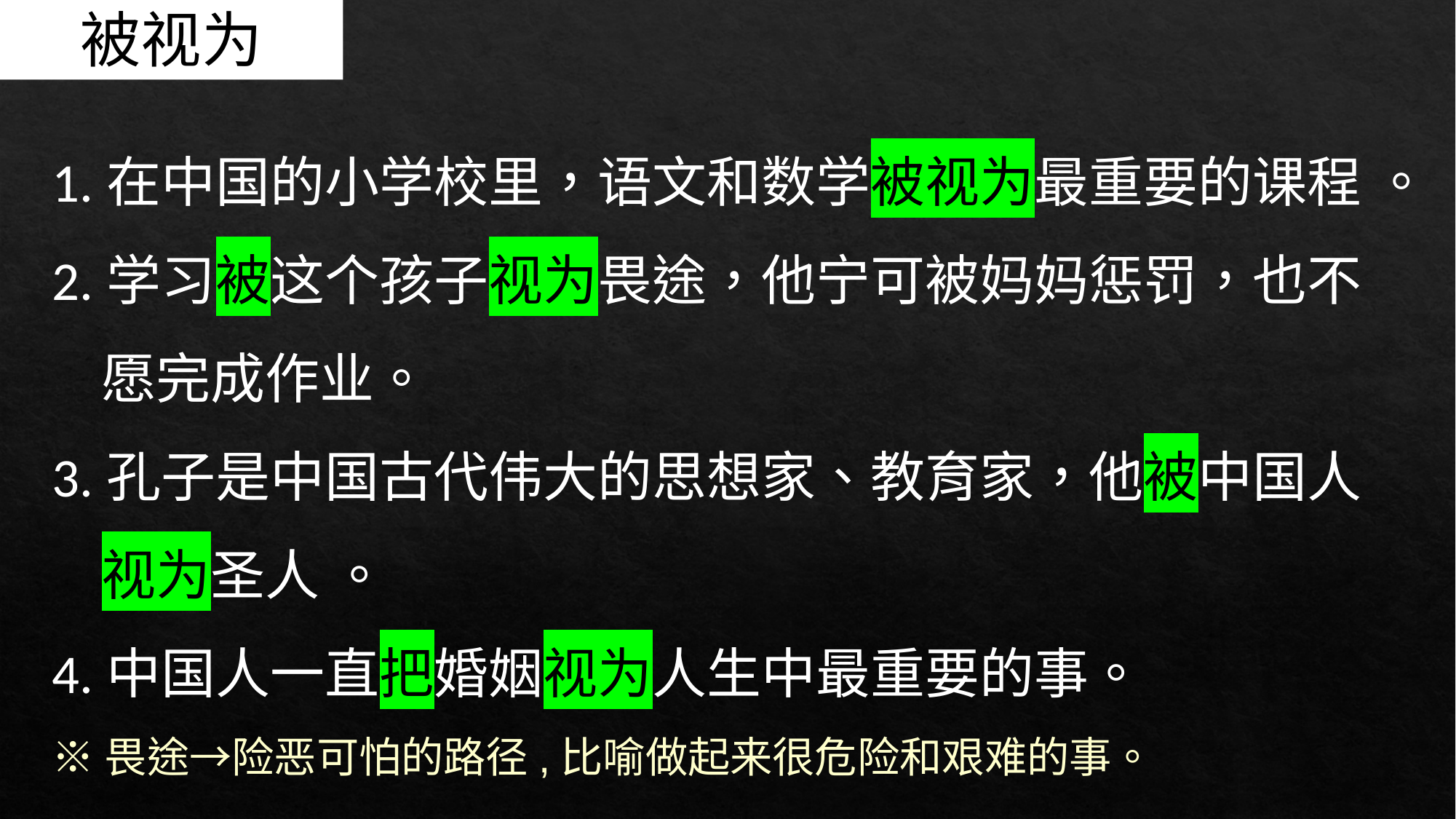

被视为
1.在中国的小学校里，语文和数学被视为最重要的课程 。
2.学习被这个孩子视为畏途，他宁可被妈妈惩罚，也不
   愿完成作业。
3.孔子是中国古代伟大的思想家、教育家，他被中国人
   视为圣人 。
4.中国人一直把婚姻视为人生中最重要的事。
※畏途→险恶可怕的路径,比喻做起来很危险和艰难的事。